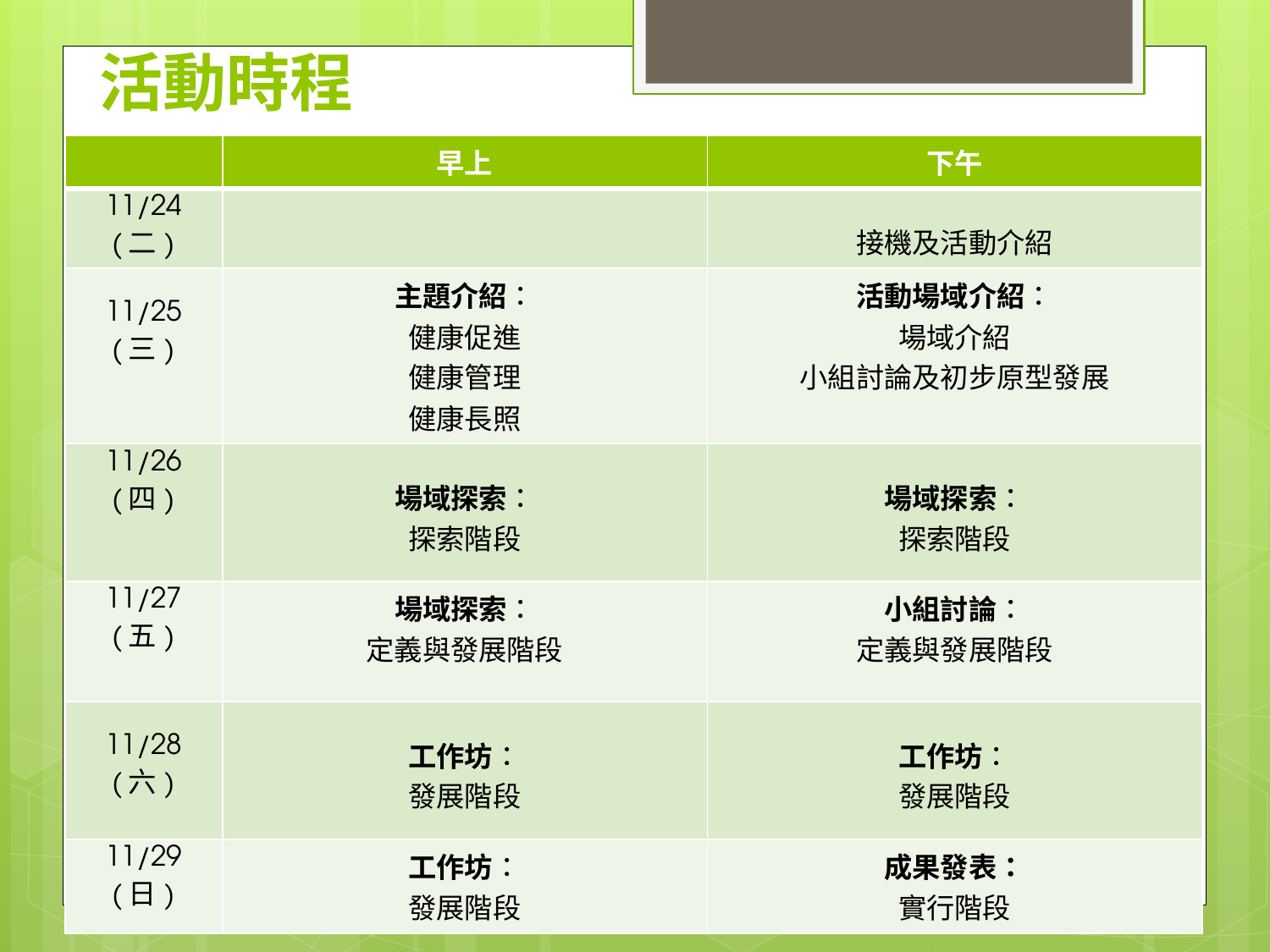

# 活動時程
|  | 早上 | 下午 |
| --- | --- | --- |
| 11/24 (二) |  | 接機及活動介紹 |
| 11/25 (三) | 主題介紹： 健康促進 健康管理 健康長照 | 活動場域介紹： 場域介紹 小組討論及初步原型發展 |
| 11/26 (四) | 場域探索： 探索階段 | 場域探索： 探索階段 |
| 11/27 (五) | 場域探索： 定義與發展階段 | 小組討論： 定義與發展階段 |
| 11/28 (六) | 工作坊： 發展階段 | 工作坊： 發展階段 |
| 11/29 (日) | 工作坊： 發展階段 | 成果發表： 實行階段 |